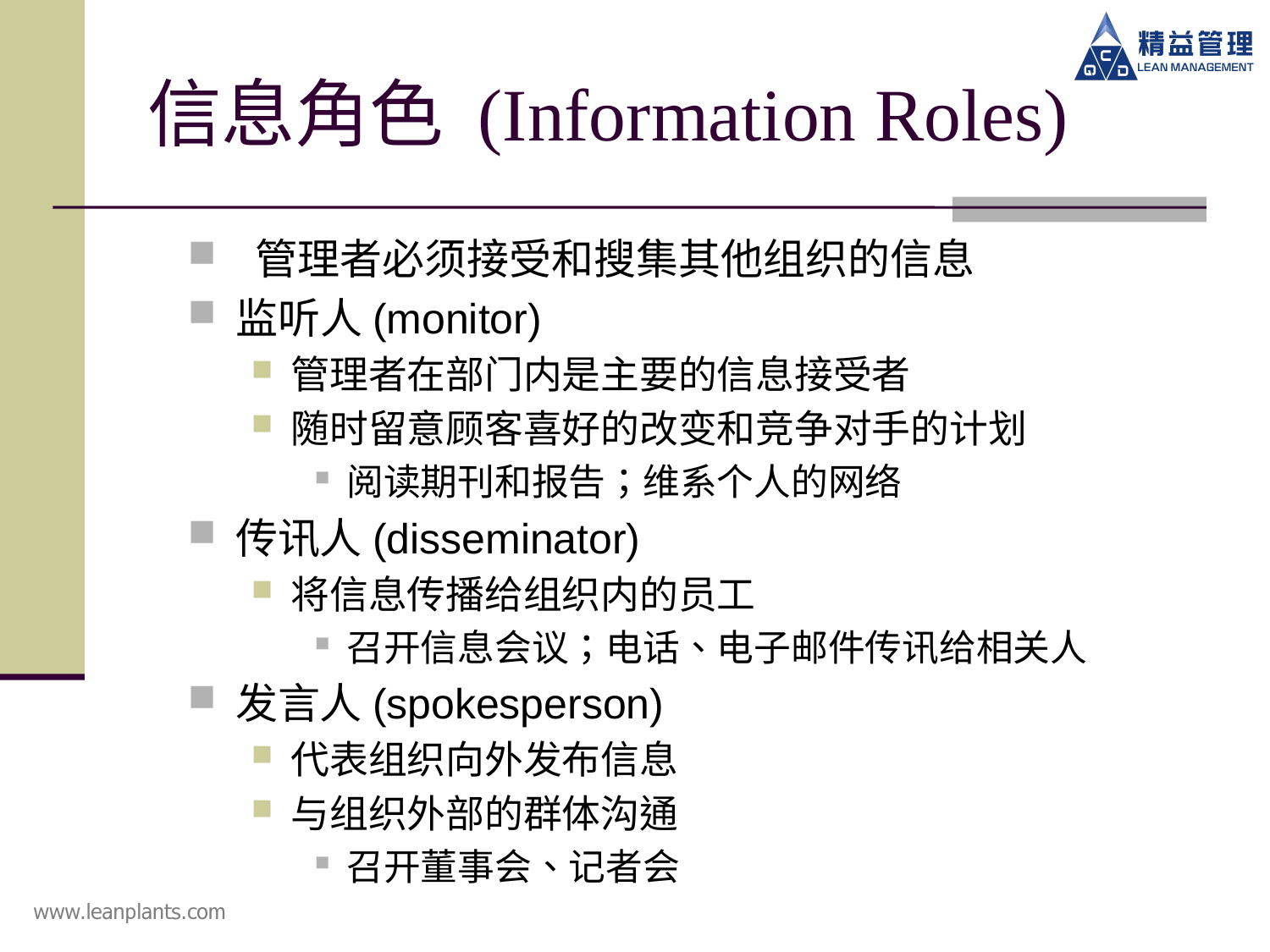

# 信息角色 (Information Roles)
 管理者必须接受和搜集其他组织的信息
监听人(monitor)
管理者在部门内是主要的信息接受者
随时留意顾客喜好的改变和竞争对手的计划
阅读期刊和报告；维系个人的网络
传讯人(disseminator)
将信息传播给组织内的员工
召开信息会议；电话、电子邮件传讯给相关人
发言人(spokesperson)
代表组织向外发布信息
与组织外部的群体沟通
召开董事会、记者会
45